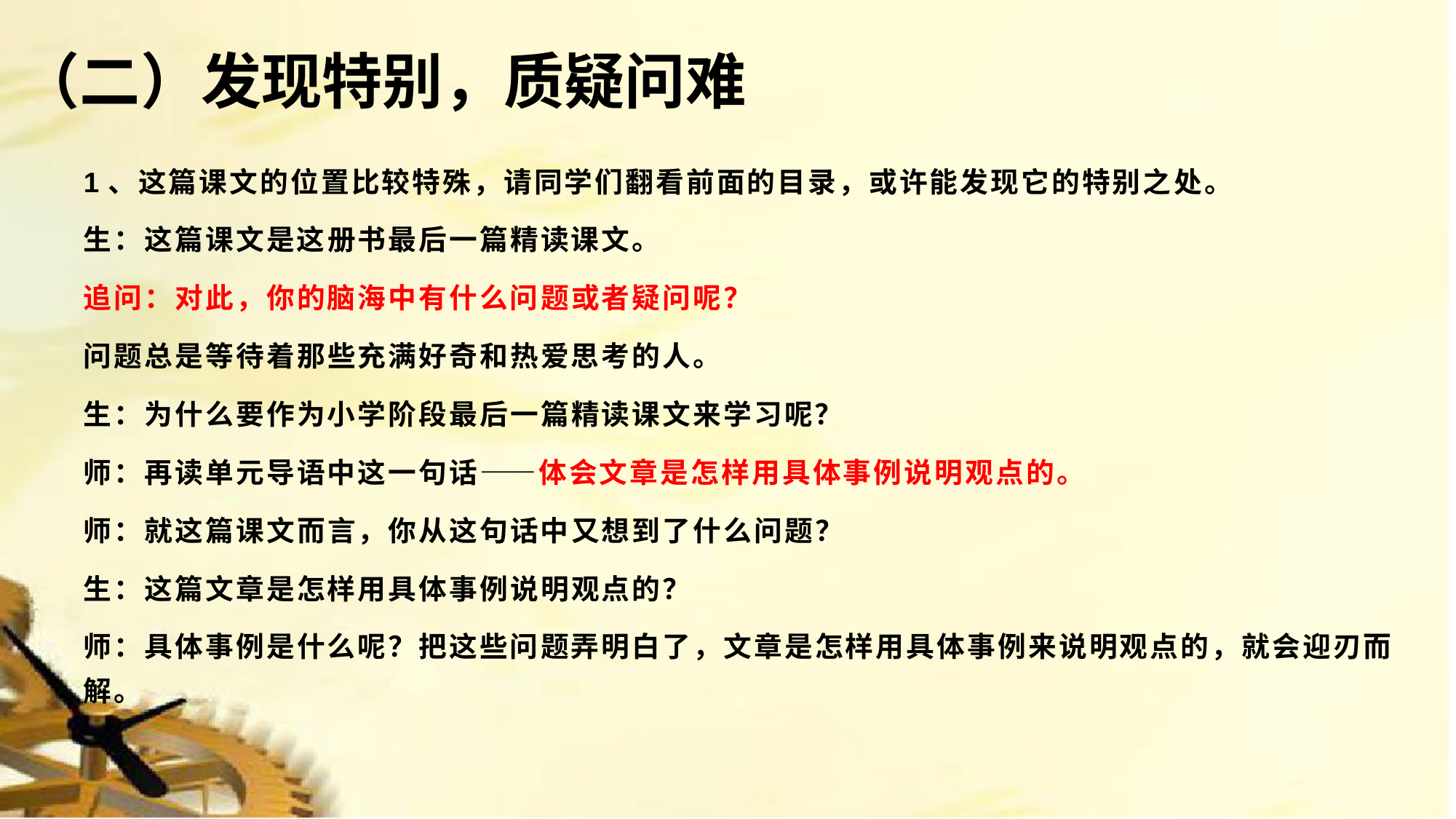

（二）发现特别，质疑问难
1、这篇课文的位置比较特殊，请同学们翻看前面的目录，或许能发现它的特别之处。
生：这篇课文是这册书最后一篇精读课文。
追问：对此，你的脑海中有什么问题或者疑问呢？
问题总是等待着那些充满好奇和热爱思考的人。
生：为什么要作为小学阶段最后一篇精读课文来学习呢？
师：再读单元导语中这一句话——体会文章是怎样用具体事例说明观点的。
师：就这篇课文而言，你从这句话中又想到了什么问题？
生：这篇文章是怎样用具体事例说明观点的？
师：具体事例是什么呢？把这些问题弄明白了，文章是怎样用具体事例来说明观点的，就会迎刃而解。